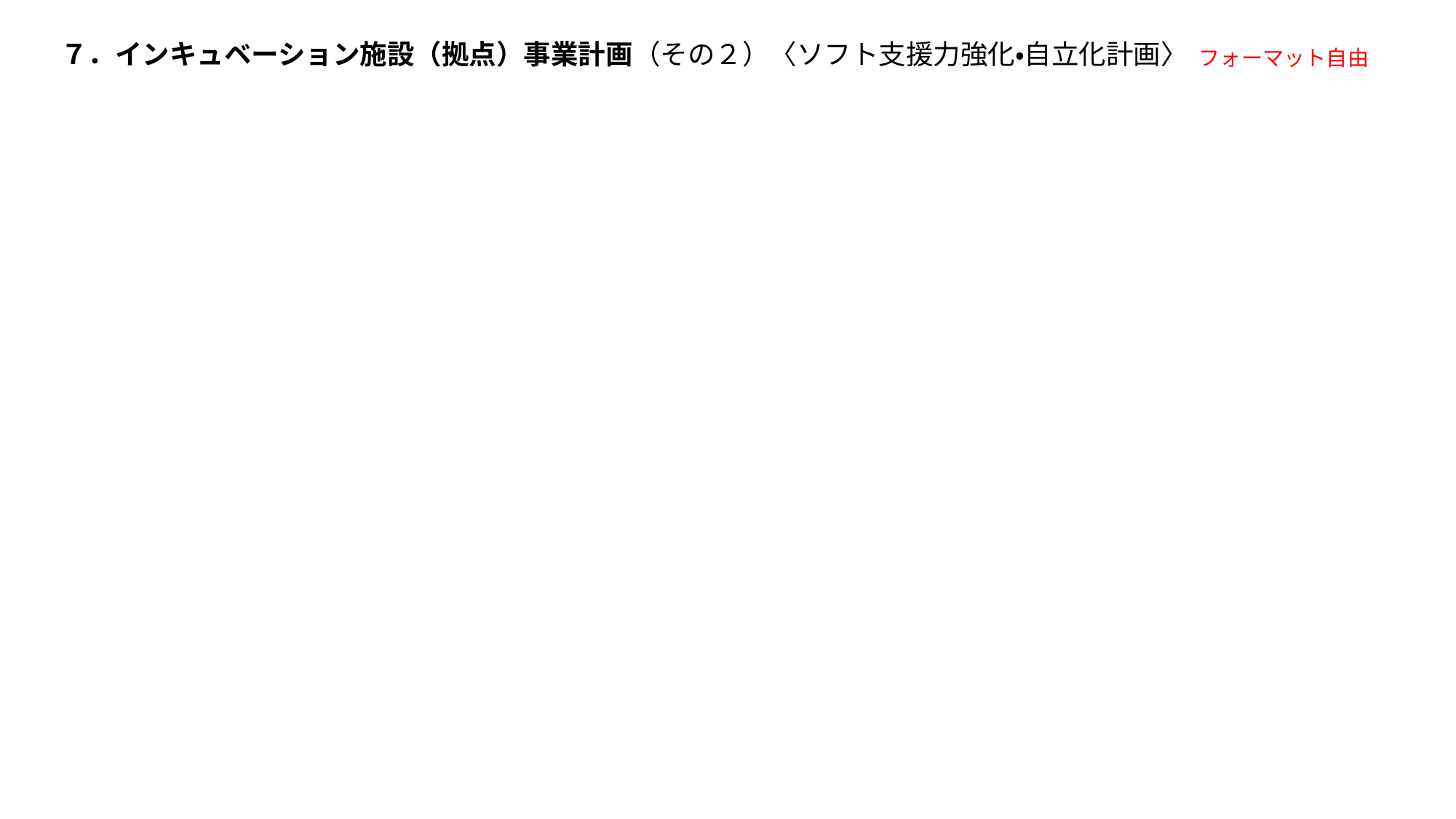

７．インキュベーション施設（拠点）事業計画（その２）〈ソフト支援力強化・自立化計画〉
フォーマット自由